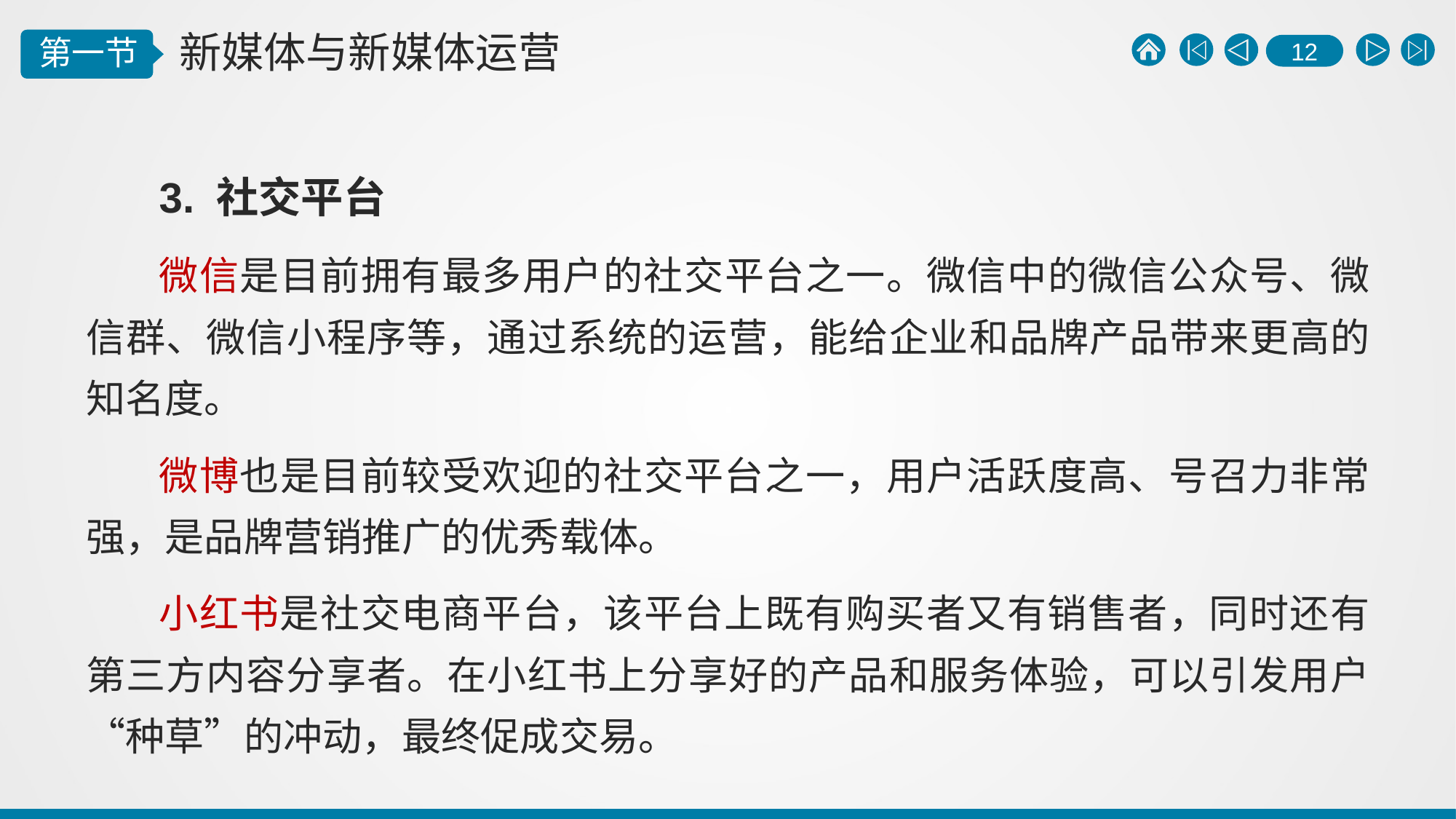

3. 社交平台
微信是目前拥有最多用户的社交平台之一。微信中的微信公众号、微信群、微信小程序等，通过系统的运营，能给企业和品牌产品带来更高的知名度。
微博也是目前较受欢迎的社交平台之一，用户活跃度高、号召力非常强，是品牌营销推广的优秀载体。
小红书是社交电商平台，该平台上既有购买者又有销售者，同时还有第三方内容分享者。在小红书上分享好的产品和服务体验，可以引发用户“种草”的冲动，最终促成交易。